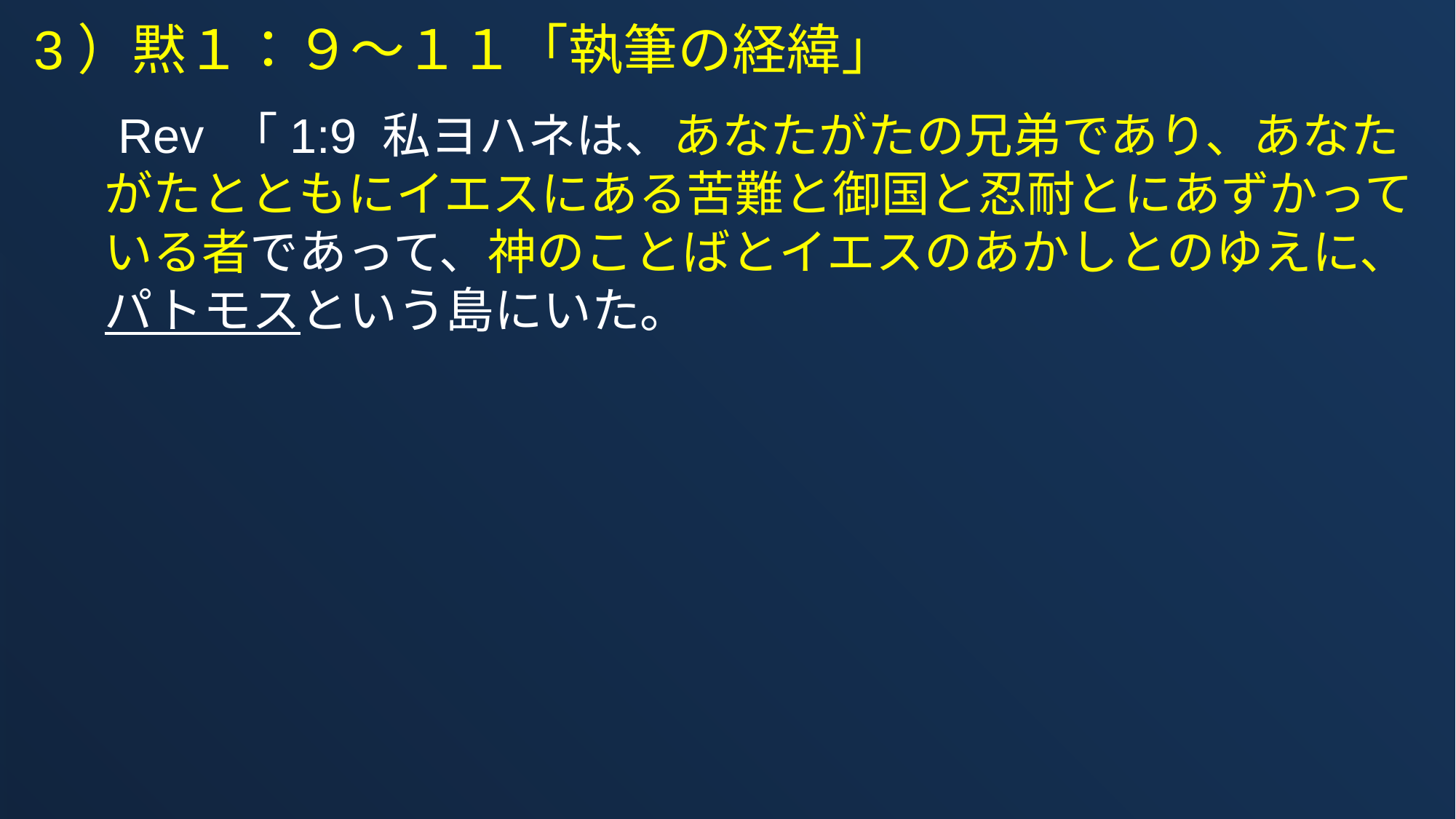

3）黙１：９～１１「執筆の経緯」
 Rev 「1:9 私ヨハネは、あなたがたの兄弟であり、あなたがたとともにイエスにある苦難と御国と忍耐とにあずかっている者であって、神のことばとイエスのあかしとのゆえに、パトモスという島にいた。